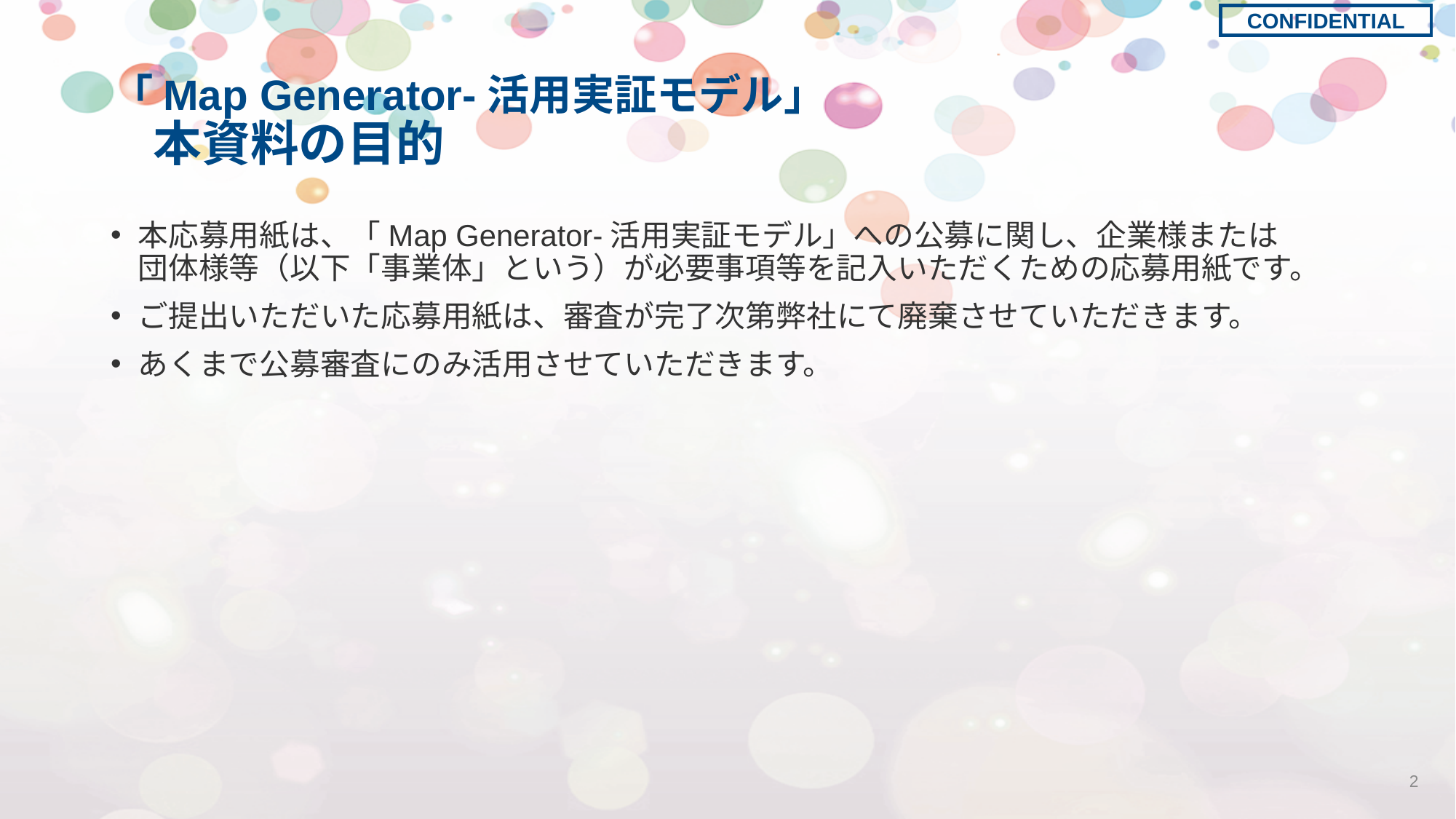

# 「Map Generator-活用実証モデル」 　本資料の目的
本応募用紙は、「Map Generator-活用実証モデル」への公募に関し、企業様または
団体様等（以下「事業体」という）が必要事項等を記入いただくための応募用紙です。
ご提出いただいた応募用紙は、審査が完了次第弊社にて廃棄させていただきます。
あくまで公募審査にのみ活用させていただきます。

2